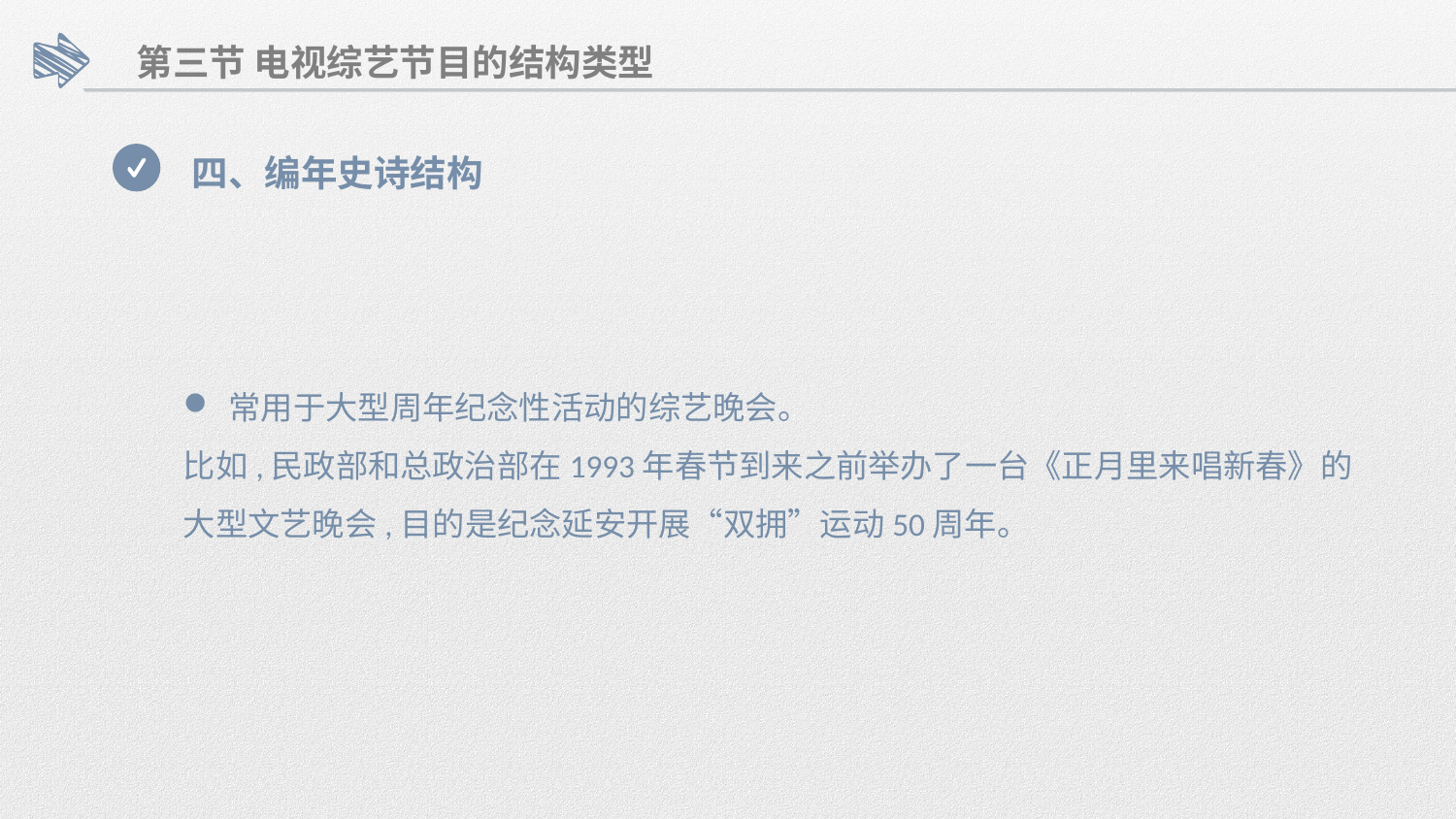

第三节 电视综艺节目的结构类型
四、编年史诗结构

常用于大型周年纪念性活动的综艺晚会。
比如,民政部和总政治部在1993年春节到来之前举办了一台《正月里来唱新春》的
大型文艺晚会,目的是纪念延安开展“双拥”运动50周年。